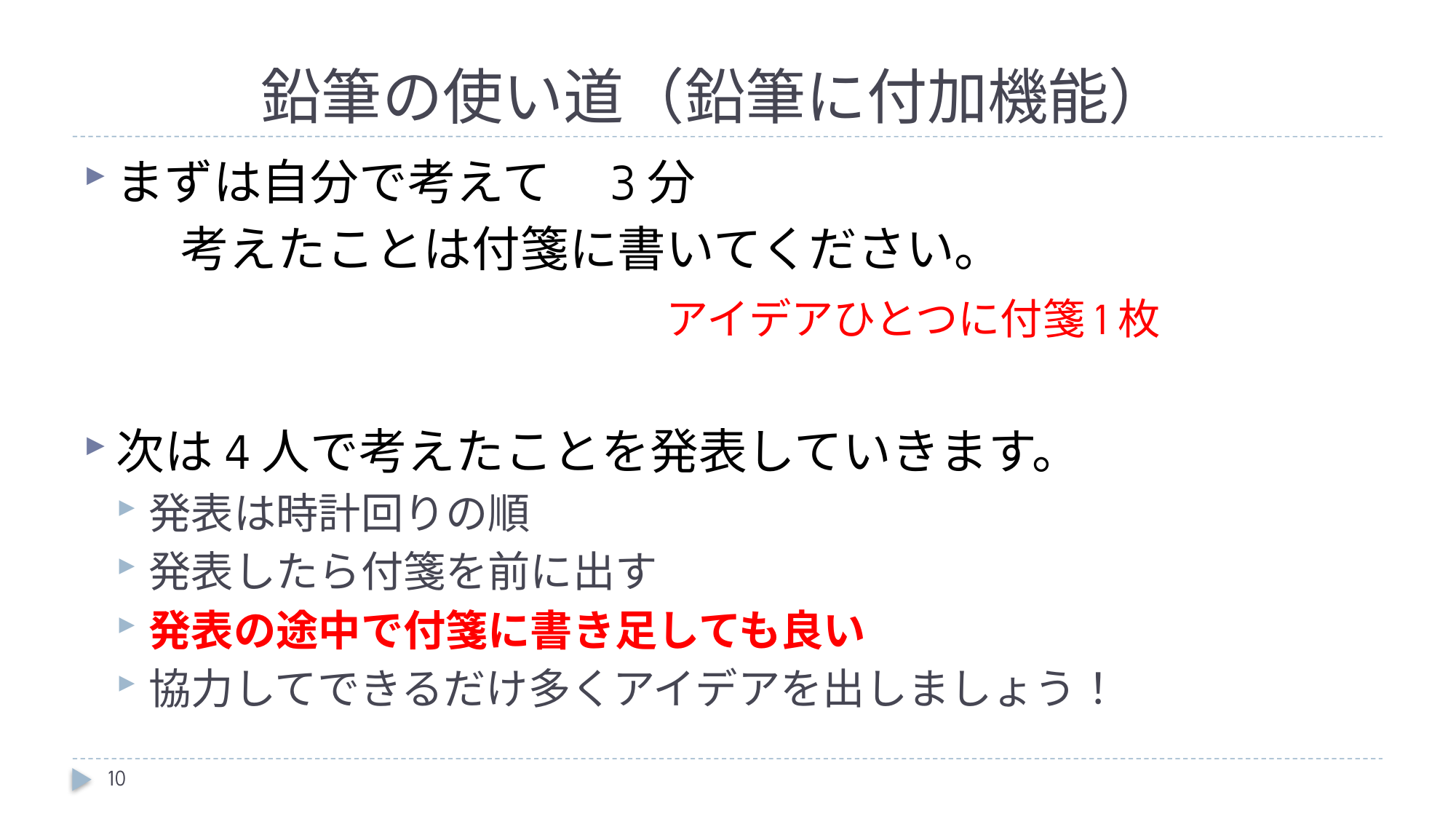

# 鉛筆の使い道（鉛筆に付加機能）
まずは自分で考えて　3分
　　考えたことは付箋に書いてください。
　　　　　　　　　　　　アイデアひとつに付箋1枚

次は4人で考えたことを発表していきます。
発表は時計回りの順
発表したら付箋を前に出す
発表の途中で付箋に書き足しても良い
協力してできるだけ多くアイデアを出しましょう！

10